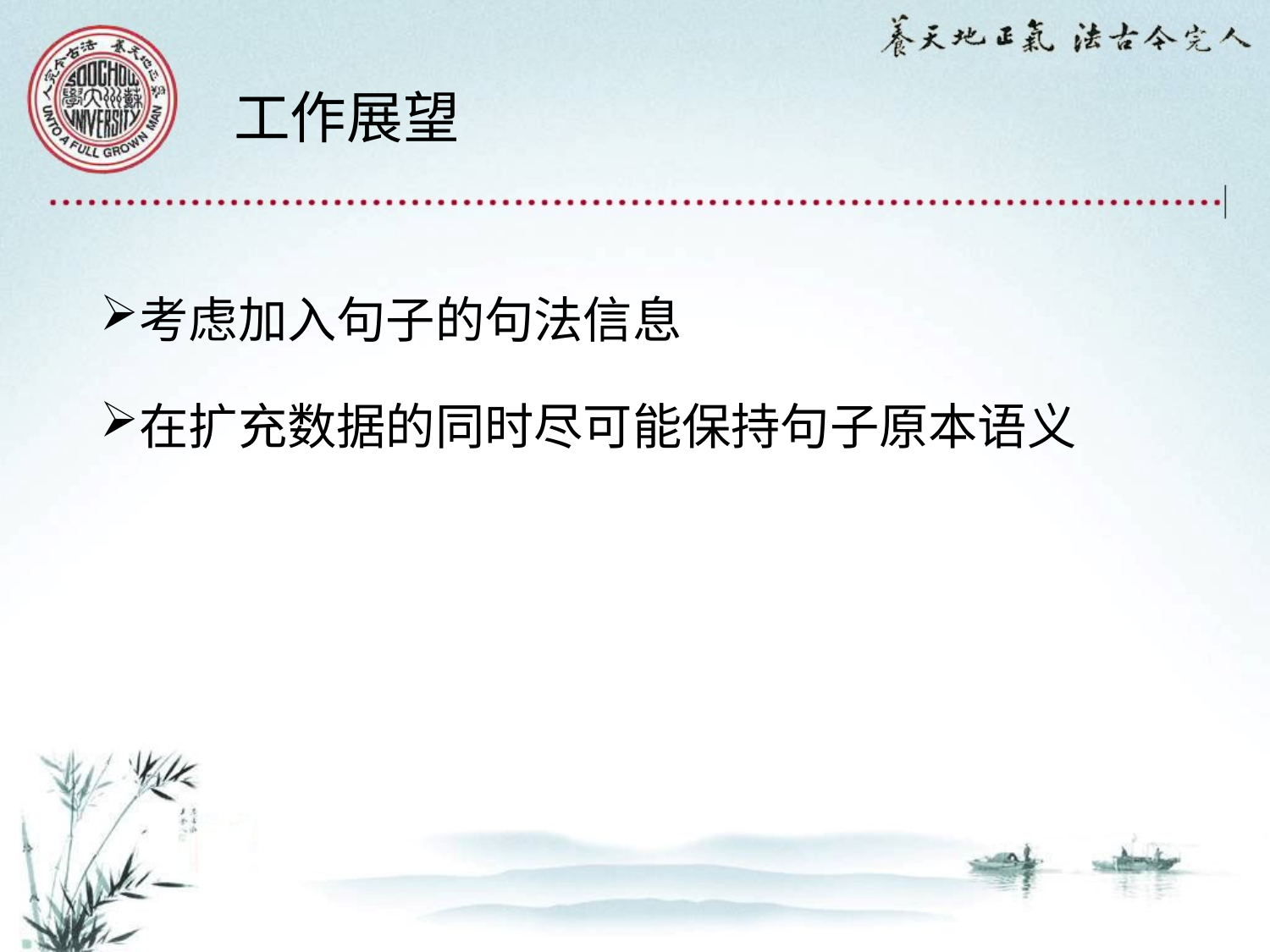

# 工作展望
考虑加入句子的句法信息
在扩充数据的同时尽可能保持句子原本语义